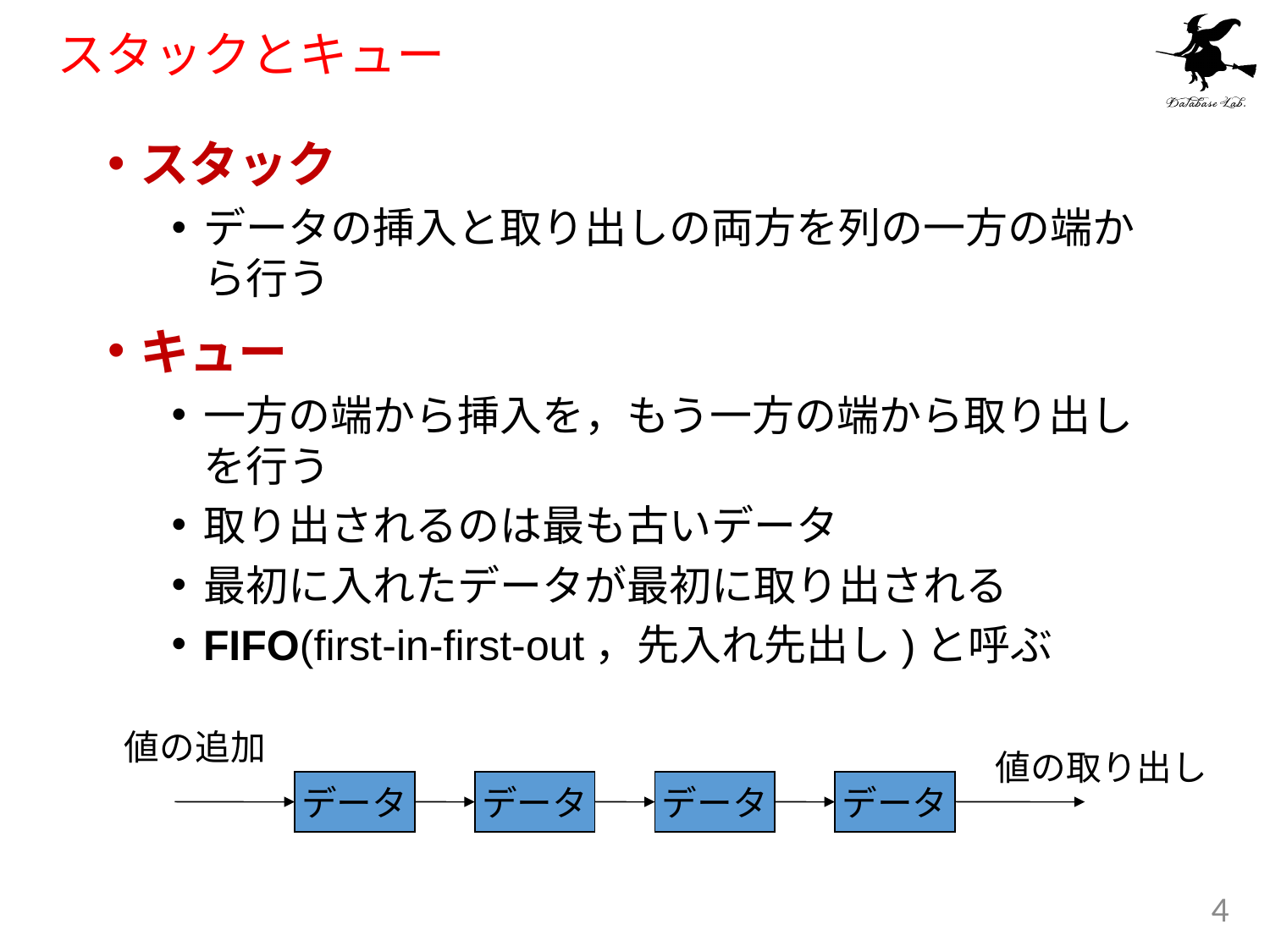

# スタックとキュー
スタック
データの挿入と取り出しの両方を列の一方の端から行う
キュー
一方の端から挿入を，もう一方の端から取り出しを行う
取り出されるのは最も古いデータ
最初に入れたデータが最初に取り出される
FIFO(first-in-first-out，先入れ先出し)と呼ぶ
値の追加
値の取り出し
データ
データ
データ
データ

4